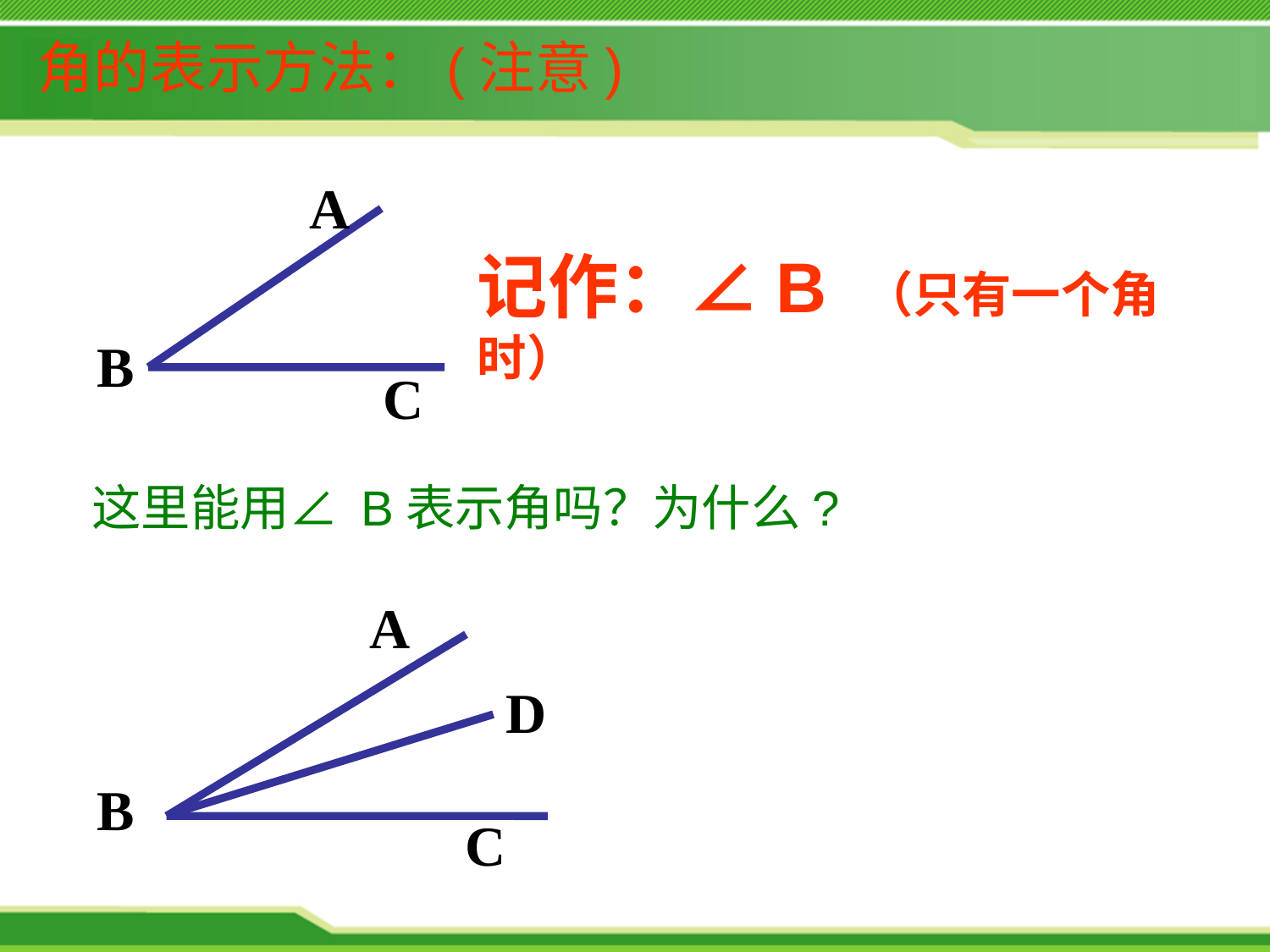

角的表示方法：(注意)
A

B
C

记作：∠B （只有一个角时）
这里能用∠ B表示角吗？为什么?
A

B
C

D